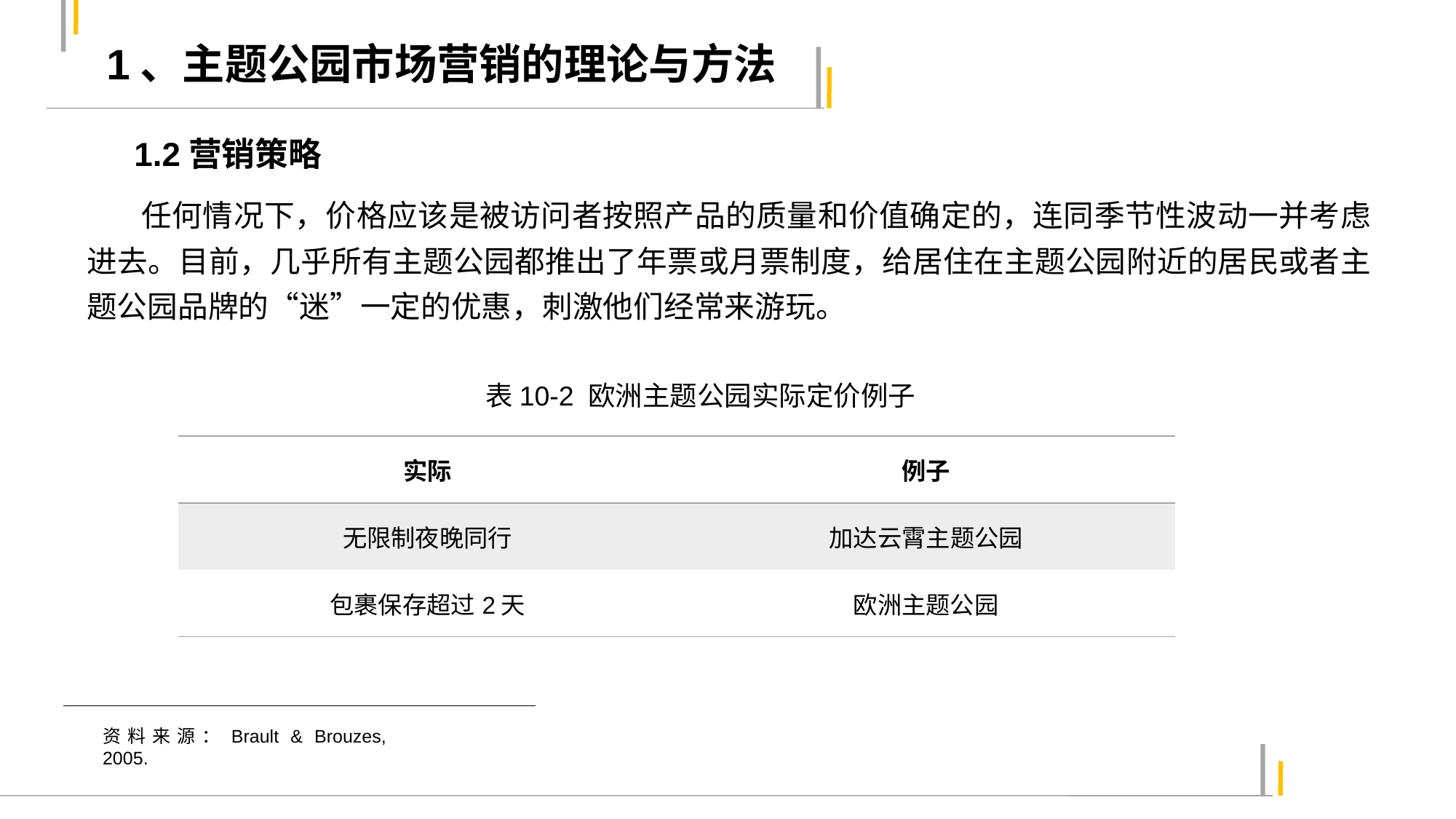

1、主题公园市场营销的理论与方法

1.2营销策略
任何情况下，价格应该是被访问者按照产品的质量和价值确定的，连同季节性波动一并考虑进去。目前，几乎所有主题公园都推出了年票或月票制度，给居住在主题公园附近的居民或者主题公园品牌的“迷”一定的优惠，刺激他们经常来游玩。
表10-2 欧洲主题公园实际定价例子
| 实际 | 例子 |
| --- | --- |
| 无限制夜晚同行 | 加达云霄主题公园 |
| 包裹保存超过2天 | 欧洲主题公园 |
资料来源：Brault & Brouzes, 2005.